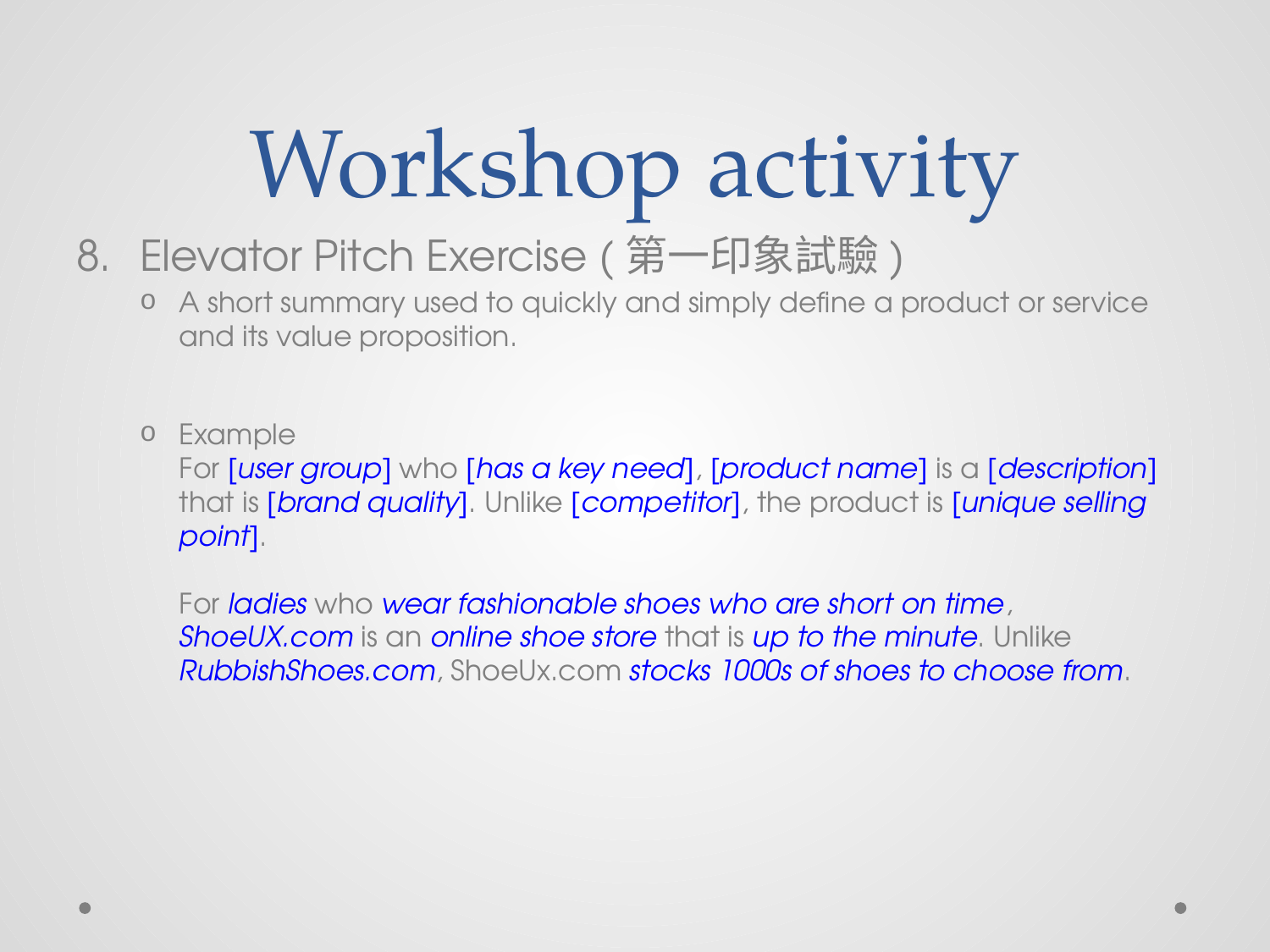

# Workshop activity
Elevator Pitch Exercise (第一印象試驗)
A short summary used to quickly and simply define a product or service and its value proposition.

Example
For [user group] who [has a key need], [product name] is a [description] that is [brand quality]. Unlike [competitor], the product is [unique selling point].
For ladies who wear fashionable shoes who are short on time, ShoeUX.com is an online shoe store that is up to the minute. Unlike RubbishShoes.com, ShoeUx.com stocks 1000s of shoes to choose from.